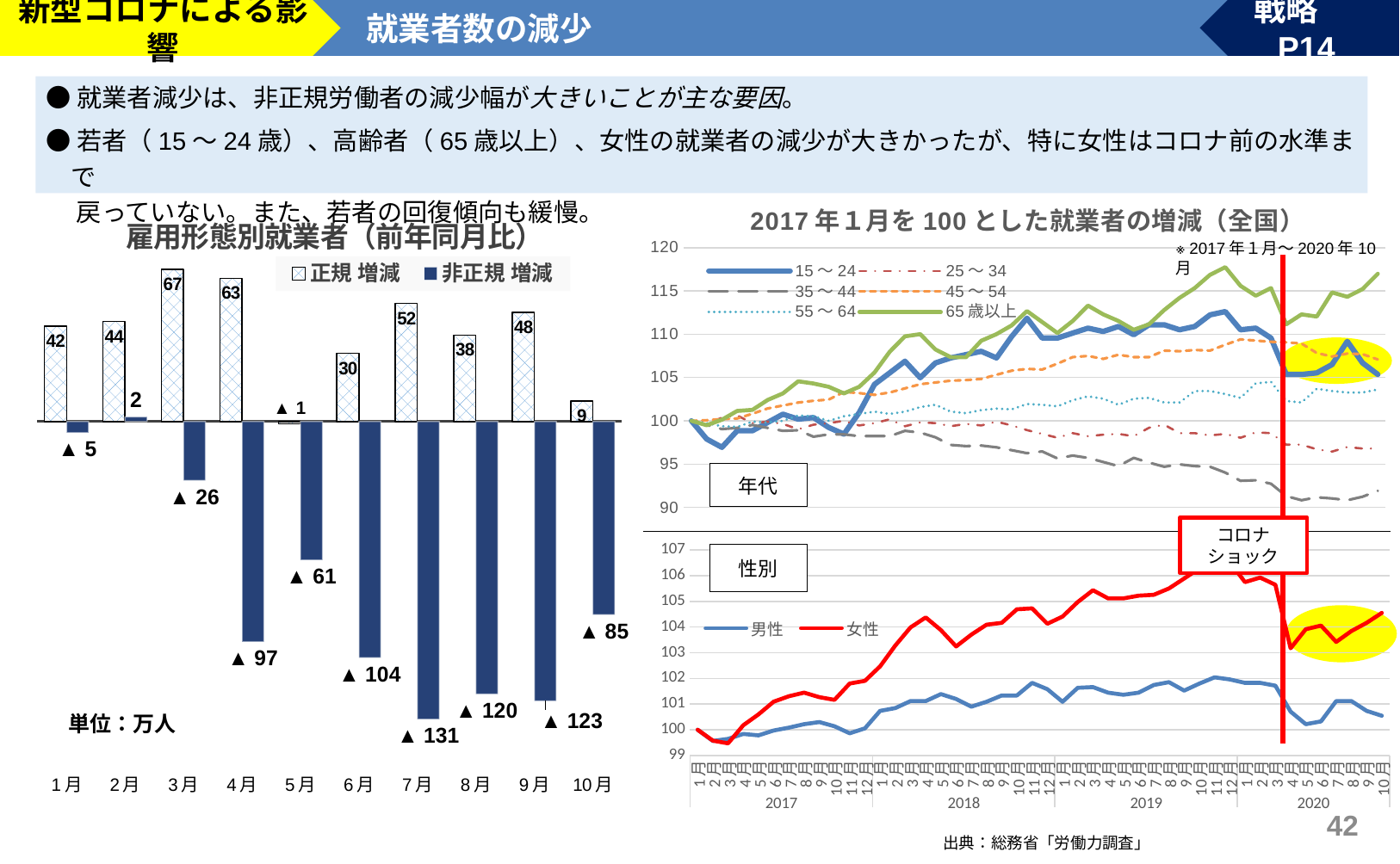

新型コロナによる影響
就業者数の減少
戦略　P14
●就業者減少は、非正規労働者の減少幅が大きいことが主な要因。
●若者（15～24歳）、高齢者（65歳以上）、女性の就業者の減少が大きかったが、特に女性はコロナ前の水準まで
　 戻っていない。また、若者の回復傾向も緩慢。

### Chart: 雇用形態別就業者（前年同月比）

| Category | 正規 | 非正規 |
|---|---|---|
| 1月 | 42.0 | -5.0 |
| 2月 | 44.0 | 2.0 |
| 3月 | 67.0 | -26.0 |
| 4月 | 63.0 | -97.0 |
| 5月 | -1.0 | -61.0 |
| 6月 | 30.0 | -104.0 |
| 7月 | 52.0 | -131.0 |
| 8月 | 38.0 | -120.0 |
| 9月 | 48.0 | -123.0 |
| 10月 | 9.0 | -85.0 |

### Chart: 2017年１月を100とした就業者の増減（全国）

| Category | 15～24 | 25～34 | 35～44 | 45～54 | 55～64 | 65歳以上 |
|---|---|---|---|---|---|---|
| 1月 | 100.0 | 100.0 | 100.0 | 100.0 | 100.0 | 100.0 |
| 2月 | 97.89674952198853 | 99.64476021314387 | 99.52477936184657 | 100.06816632583504 | 99.73521624007061 | 99.49302915082383 |
| 3月 | 96.94072657743786 | 100.35523978685612 | 99.04955872369314 | 100.20449897750512 | 99.38217122683142 | 100.12674271229405 |
| 4月 | 98.8527724665392 | 100.62166962699823 | 99.18533604887983 | 100.27266530334016 | 99.29390997352162 | 101.14068441064639 |
| 5月 | 98.8527724665392 | 99.7335701598579 | 99.52477936184657 | 100.81799591002046 | 99.9117387466902 | 101.26742712294043 |
| 6月 | 99.80879541108987 | 99.91119005328596 | 99.18533604887983 | 101.43149284253579 | 99.82347749338041 | 102.40811153358682 |
| 7月 | 100.76481835564053 | 99.64476021314387 | 98.8458927359131 | 101.77232447171099 | 100.0 | 103.16856780735108 |
| 8月 | 100.19120458891013 | 99.02309058614564 | 98.91378139850644 | 102.11315610088616 | 100.61782877316858 | 104.56273764258555 |
| 9月 | 100.38240917782026 | 99.55595026642983 | 98.16700610997964 | 102.31765507839128 | 100.52956751985877 | 104.30925221799747 |
| 10月 | 99.23518164435946 | 99.7335701598579 | 98.43856076035303 | 102.45398773006136 | 100.0 | 103.92902408111533 |
| 11月 | 98.47036328871893 | 100.0 | 98.43856076035303 | 103.34014996591682 | 100.52956751985877 | 103.16856780735108 |
| 12月 | 100.95602294455065 | 99.46714031971581 | 98.23489477257297 | 103.20381731424678 | 100.79435127978817 | 103.92902408111533 |
| 1月 | 104.20650095602295 | 99.7335701598579 | 98.23489477257297 | 102.99931833674165 | 101.05913503971757 | 105.5766793409379 |
| 2月 | 105.54493307839388 | 100.17761989342806 | 98.23489477257297 | 103.27198364008181 | 100.79435127978817 | 107.9847908745247 |
| 3月 | 106.88336520076483 | 99.37833037300177 | 98.8458927359131 | 103.74914792092707 | 101.05913503971757 | 109.75918884664131 |
| 4月 | 104.97131931166348 | 99.82238010657194 | 98.64222674813307 | 104.22631220177232 | 101.58870255957635 | 110.0126742712294 |
| 5月 | 106.69216061185469 | 99.7335701598579 | 98.09911744738629 | 104.43081117927744 | 101.85348631950572 | 108.2382762991128 |
| 6月 | 107.26577437858509 | 99.37833037300177 | 97.21656483367278 | 104.63531015678255 | 101.05913503971757 | 107.3510773130545 |
| 7月 | 107.64818355640536 | 99.64476021314387 | 97.08078750848608 | 104.7034764826176 | 100.88261253309796 | 107.3510773130545 |
| 8月 | 108.03059273422562 | 99.46714031971581 | 97.14867617107943 | 104.83980913428765 | 101.23565754633717 | 109.25221799746514 |
| 9月 | 107.26577437858509 | 99.91119005328596 | 96.94501018329939 | 105.31697341513294 | 101.41218005295676 | 110.0126742712294 |
| 10月 | 109.75143403441683 | 99.46714031971581 | 96.60556687033267 | 105.79413769597818 | 101.32391879964695 | 111.02661596958174 |
| 11月 | 111.8546845124283 | 98.93428063943162 | 96.26612355736593 | 105.9986366734833 | 101.94174757281553 | 112.6742712294043 |
| 12月 | 109.56022944550669 | 98.49023090586145 | 96.46978954514596 | 105.93047034764827 | 101.85348631950572 | 111.4068441064639 |
| 1月 | 109.56022944550669 | 98.04618117229128 | 95.6551255940258 | 106.61213360599864 | 101.67696381288613 | 110.13941698352345 |
| 2月 | 110.1338432122371 | 98.57904085257549 | 95.99456890699253 | 107.36196319018406 | 102.38305383936452 | 111.53358681875791 |
| 3月 | 110.70745697896749 | 98.22380106571936 | 95.72301425661914 | 107.49829584185413 | 102.82436010591351 | 113.30798479087451 |
| 4月 | 110.32504780114722 | 98.40142095914743 | 95.24779361846572 | 107.15746421267893 | 102.55957634598411 | 112.29404309252217 |
| 5月 | 110.89866156787762 | 98.49023090586145 | 94.77257298031229 | 107.6346284935242 | 101.85348631950572 | 111.53358681875791 |
| 6月 | 109.94263862332696 | 98.22380106571936 | 95.72301425661914 | 107.36196319018406 | 102.55957634598411 | 110.51964512040557 |
| 7月 | 111.08986615678775 | 99.20071047957371 | 95.17990495587237 | 107.36196319018406 | 102.6478375992939 | 111.15335868187579 |
| 8月 | 111.08986615678775 | 99.55595026642983 | 94.70468431771894 | 108.11179277436946 | 102.11827007943512 | 112.80101394169834 |
| 9月 | 110.51625239005736 | 98.57904085257549 | 94.97623896809233 | 108.04362644853443 | 102.11827007943512 | 114.19518377693282 |
| 10月 | 110.89866156787762 | 98.57904085257549 | 94.77257298031229 | 108.1799591002045 | 103.44218887908208 | 115.33586818757922 |
| 11月 | 112.23709369024857 | 98.3126110124334 | 94.70468431771894 | 108.11179277436946 | 103.44218887908208 | 116.85678073510772 |
| 12月 | 112.61950286806884 | 98.49023090586145 | 94.02579769178547 | 108.79345603271983 | 103.08914386584289 | 117.74397972116604 |
| 1月 | 110.51625239005736 | 98.04618117229128 | 93.07535641547861 | 109.40695296523518 | 102.6478375992939 | 115.58935361216729 |
| 2月 | 110.70745697896749 | 98.66785079928952 | 93.14324507807196 | 109.27062031356509 | 104.32480141218005 | 114.4486692015209 |
| 3月 | 109.56022944550669 | 98.57904085257549 | 92.73591310251189 | 109.13428766189502 | 104.50132391879964 | 115.33586818757922 |
| 4月 | 105.35372848948374 | 97.24689165186501 | 91.3102511880516 | 109.06612133606 | 102.29479258605471 | 111.15335868187579 |
| 5月 | 105.35372848948374 | 97.24689165186501 | 90.83503054989816 | 108.92978868438992 | 102.11827007943512 | 112.29404309252217 |
| 6月 | 105.54493307839388 | 96.71403197158082 | 91.1744738628649 | 107.8391274710293 | 103.70697263901147 | 112.04055766793411 |
| 7月 | 106.50095602294456 | 96.44760213143873 | 91.0386965376782 | 107.4301295160191 | 103.44218887908208 | 114.82889733840305 |
| 8月 | 109.17782026768643 | 96.98046181172292 | 90.83503054989816 | 107.77096114519426 | 103.26566637246248 | 114.32192648922688 |
| 9月 | 106.69216061185469 | 96.80284191829485 | 91.24236252545825 | 107.70279481935923 | 103.26566637246248 | 115.20912547528516 |
| 10月 | 105.35372848948374 | 96.80284191829485 | 91.92124915139172 | 107.0892978868439 | 103.61871138570167 | 116.98352344740177 |
※2017年１月～2020年10月
コロナショック

### Chart

| Category | 男性 | 女性 |
|---|---|---|
| 1月 | 100.0 | 100.0 |
| 2月 | 99.56438878301115 | 99.5768688293371 |
| 3月 | 99.64606588619657 | 99.47108603667137 |
| 4月 | 99.83664579362919 | 100.17630465444287 |
| 5月 | 99.78219439150558 | 100.59943582510577 |
| 6月 | 99.97277429893819 | 101.09308885754584 |
| 7月 | 100.08167710318541 | 101.30465444287728 |
| 8月 | 100.21780560849443 | 101.44569816643158 |
| 9月 | 100.29948271167983 | 101.26939351198871 |
| 10月 | 100.13612850530902 | 101.16361071932299 |
| 11月 | 99.863871494691 | 101.79830747531736 |
| 12月 | 100.05445140212362 | 101.90409026798308 |
| 1月 | 100.73509392866866 | 102.46826516220028 |
| 2月 | 100.84399673291587 | 103.27926657263751 |
| 3月 | 101.1162537435339 | 103.98448519040903 |
| 4月 | 101.1162537435339 | 104.37235543018335 |
| 5月 | 101.38851075415192 | 103.87870239774331 |
| 6月 | 101.1979308467193 | 103.24400564174894 |
| 7月 | 100.89844813503947 | 103.70239774330044 |
| 8月 | 101.08902804247208 | 104.09026798307475 |
| 9月 | 101.3340593520283 | 104.1607898448519 |
| 10月 | 101.3340593520283 | 104.68970380818054 |
| 11月 | 101.82412197114074 | 104.72496473906912 |
| 12月 | 101.57909066158453 | 104.12552891396334 |
| 1月 | 101.08902804247208 | 104.40761636107194 |
| 2月 | 101.63354206370813 | 104.97179125528915 |
| 3月 | 101.66076776476993 | 105.43018335684063 |
| 4月 | 101.44296215627553 | 105.11283497884345 |
| 5月 | 101.36128505309013 | 105.11283497884345 |
| 6月 | 101.44296215627553 | 105.21861777150916 |
| 7月 | 101.74244486795534 | 105.25387870239776 |
| 8月 | 101.85134767220256 | 105.50070521861777 |
| 9月 | 101.52463925946094 | 105.8885754583921 |
| 10月 | 101.79689627007895 | 106.27644569816643 |
| 11月 | 102.04192757963517 | 106.1706629055007 |
| 12月 | 101.96025047644977 | 106.52327221438647 |
| 1月 | 101.82412197114074 | 105.74753173483779 |
| 2月 | 101.82412197114074 | 105.92383638928067 |
| 3月 | 101.71521916689355 | 105.64174894217206 |
| 4月 | 100.70786822760687 | 103.1734837799718 |
| 5月 | 100.21780560849443 | 103.91396332863188 |
| 6月 | 100.32670841274162 | 104.05500705218617 |
| 7月 | 101.1162537435339 | 103.42031029619181 |
| 8月 | 101.1162537435339 | 103.84344146685474 |
| 9月 | 100.73509392866866 | 104.1607898448519 |
| 10月 | 100.54451402123605 | 104.54866008462625 |

単位：万人
42
出典：総務省「労働力調査」